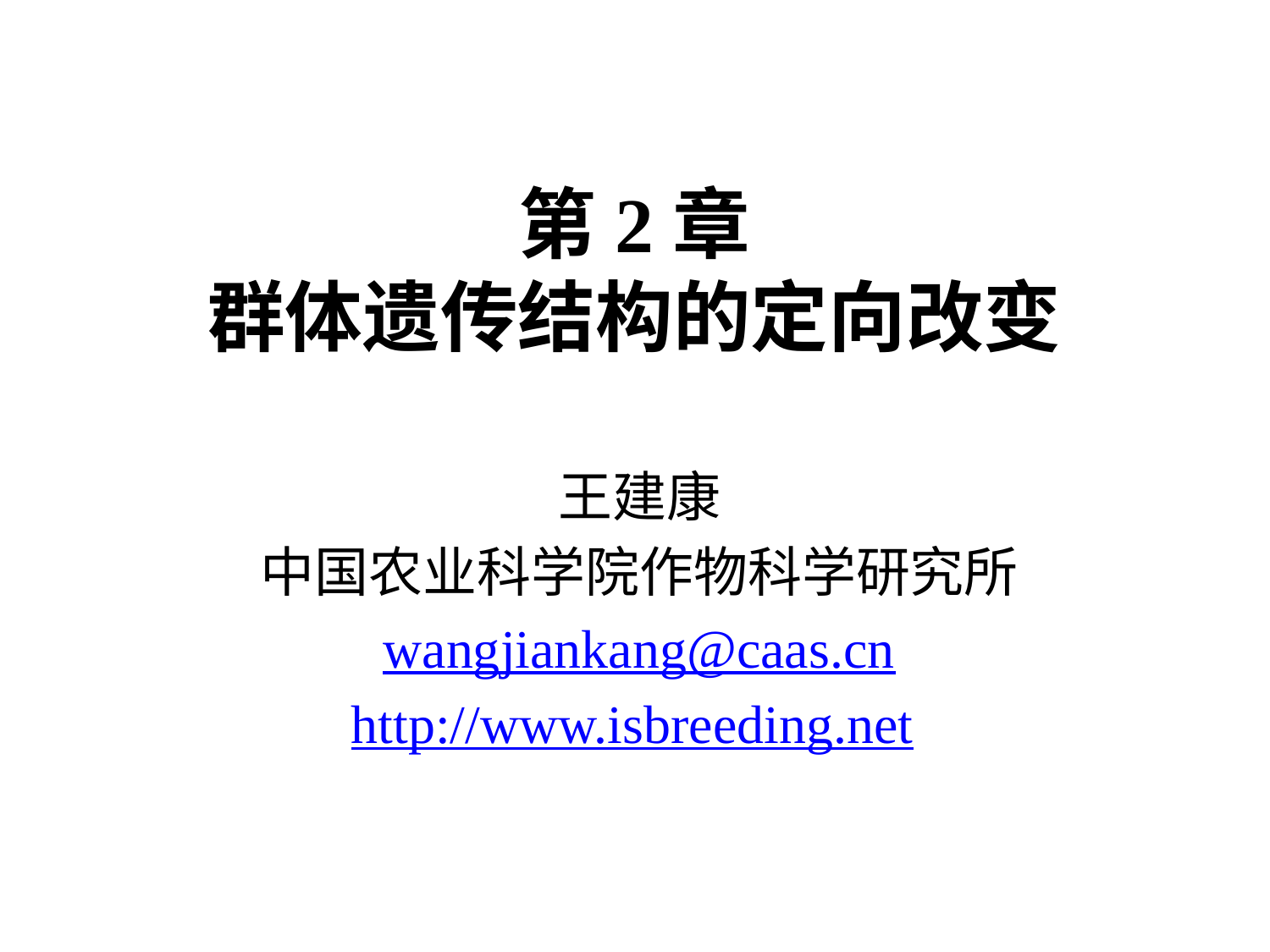

# 第2章 群体遗传结构的定向改变
王建康
中国农业科学院作物科学研究所
wangjiankang@caas.cn
http://www.isbreeding.net